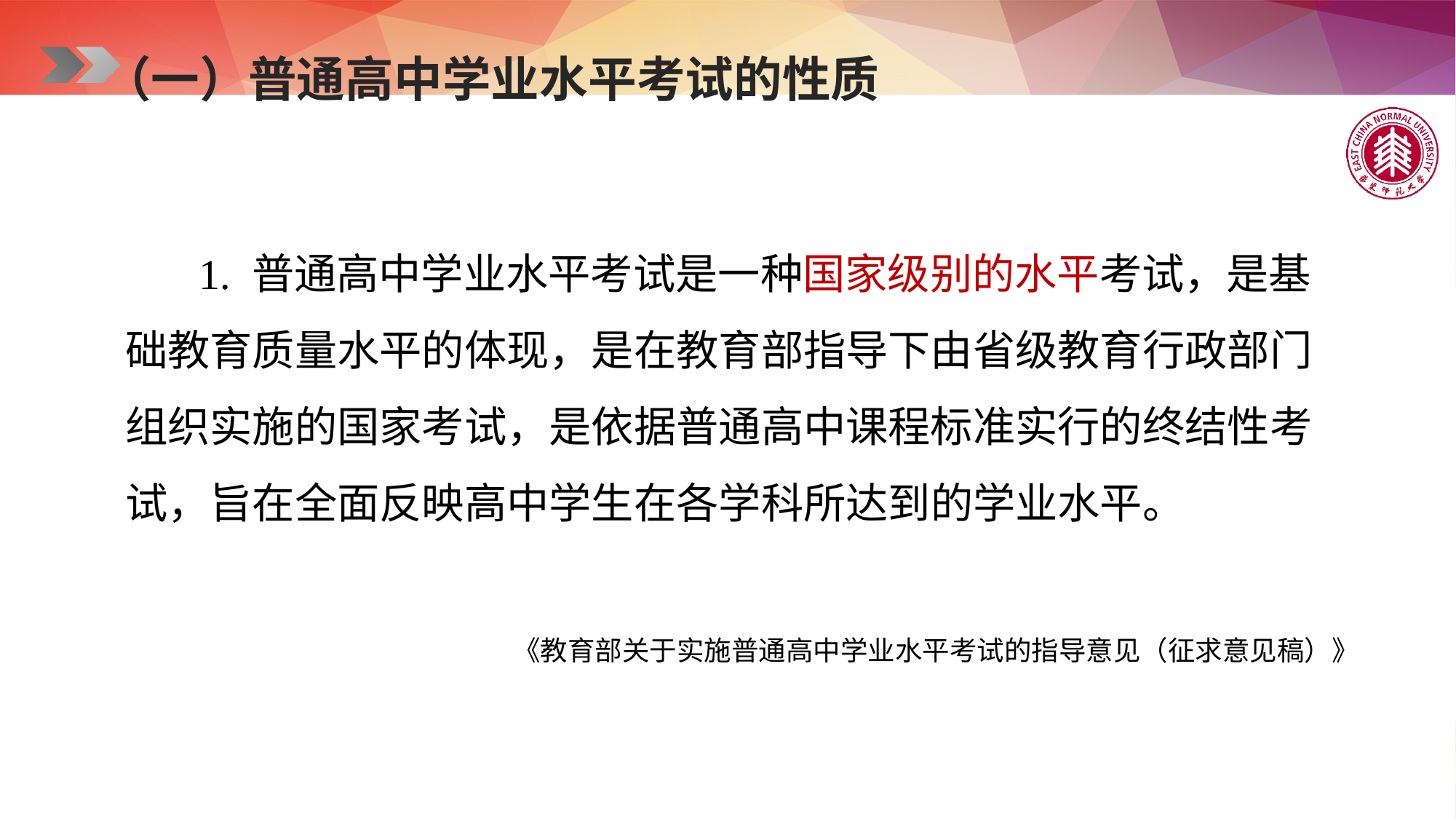

（一）普通高中学业水平考试的性质
       1. 普通高中学业水平考试是一种国家级别的水平考试，是基础教育质量水平的体现，是在教育部指导下由省级教育行政部门组织实施的国家考试，是依据普通高中课程标准实行的终结性考试，旨在全面反映高中学生在各学科所达到的学业水平。
《教育部关于实施普通高中学业水平考试的指导意见（征求意见稿）》